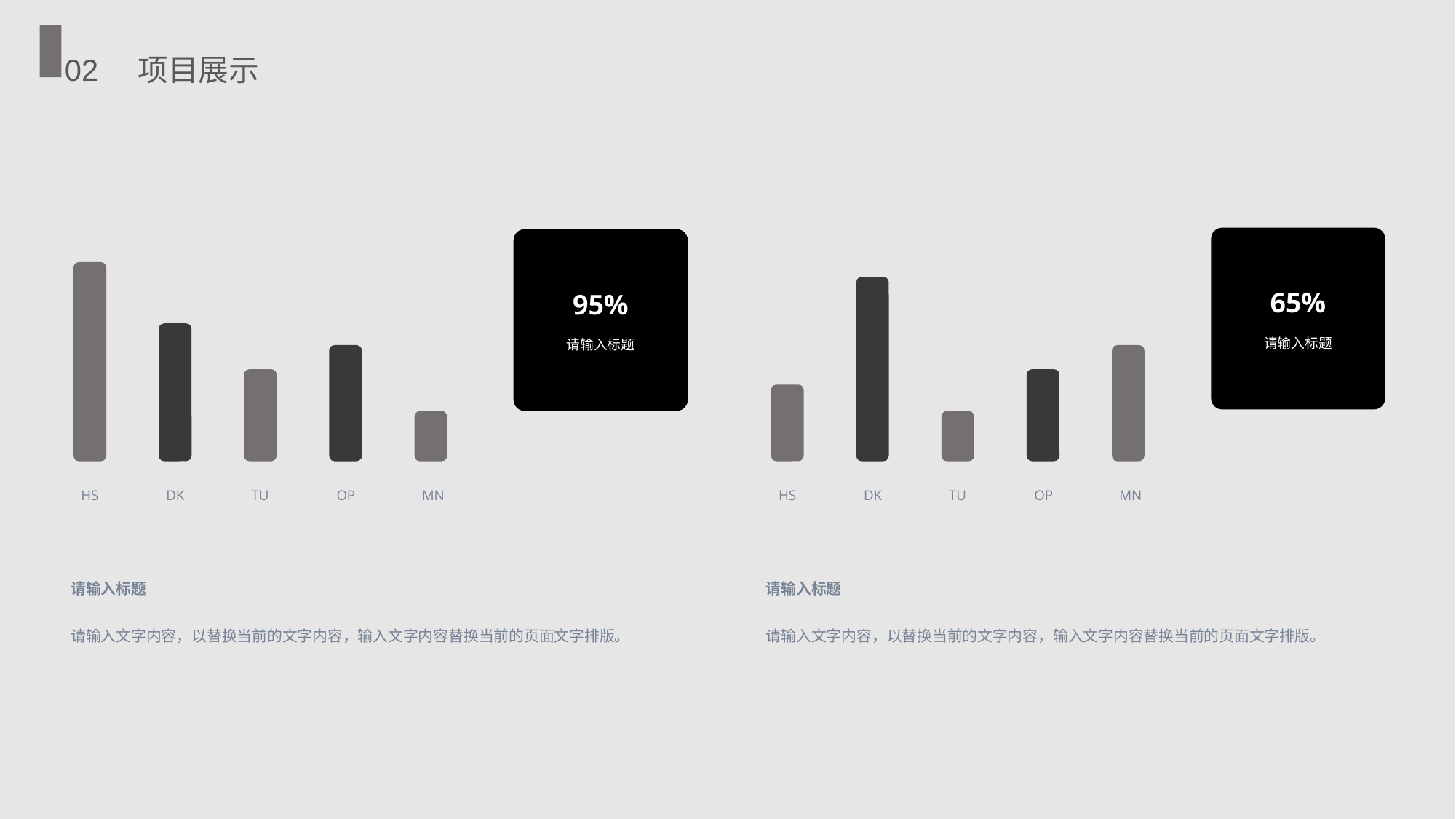

02     项目展示
65%

请输入标题
95%

请输入标题

HS
DK
TU
OP
MN
HS
DK
TU
OP
MN
请输入标题

请输入文字内容，以替换当前的文字内容，输入文字内容替换当前的页面文字排版。
请输入标题

请输入文字内容，以替换当前的文字内容，输入文字内容替换当前的页面文字排版。